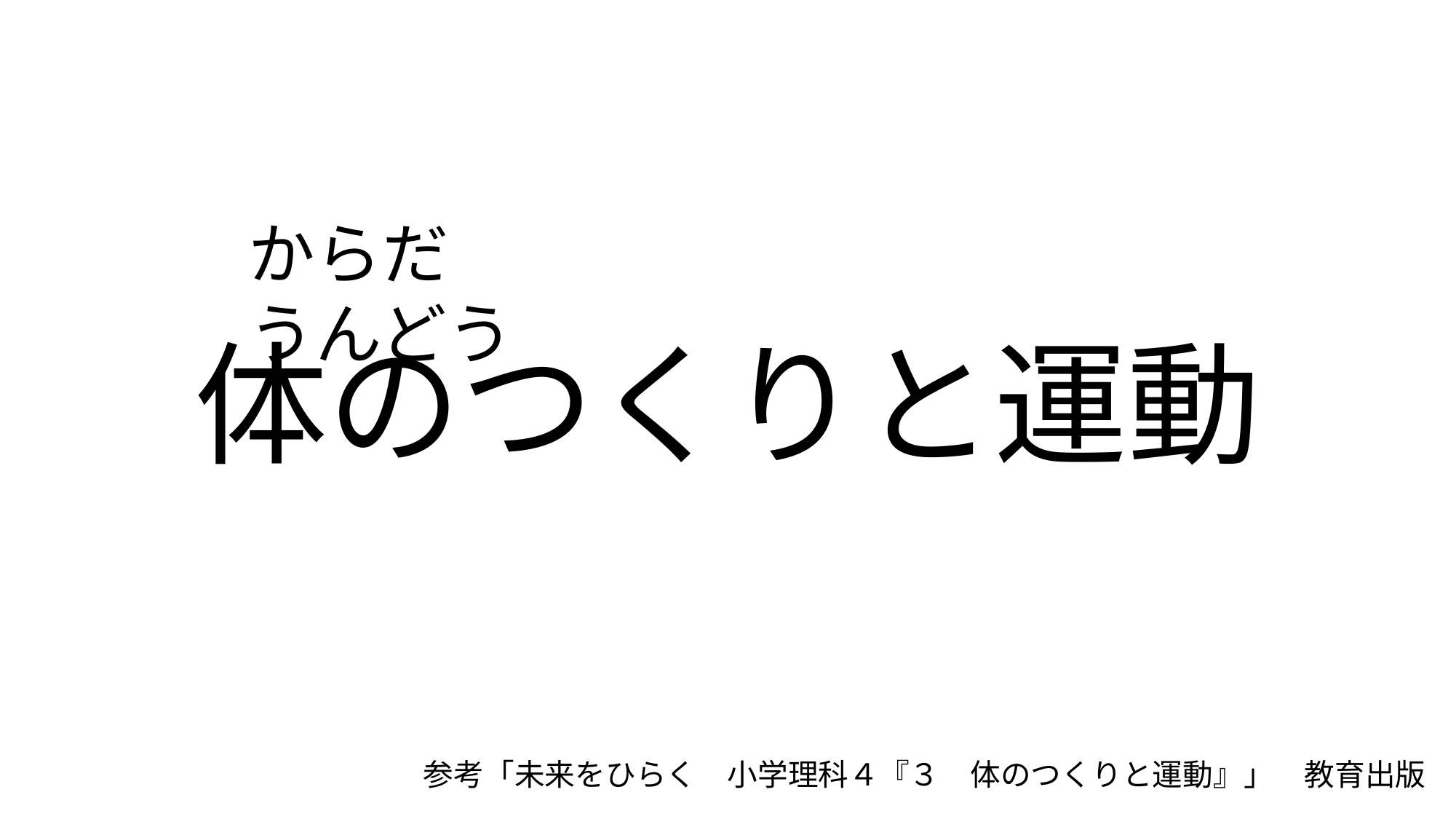

# 体のつくりと運動
からだ　　　　　　　　　　　うんどう
参考「未来をひらく　小学理科４『３　体のつくりと運動』」　教育出版